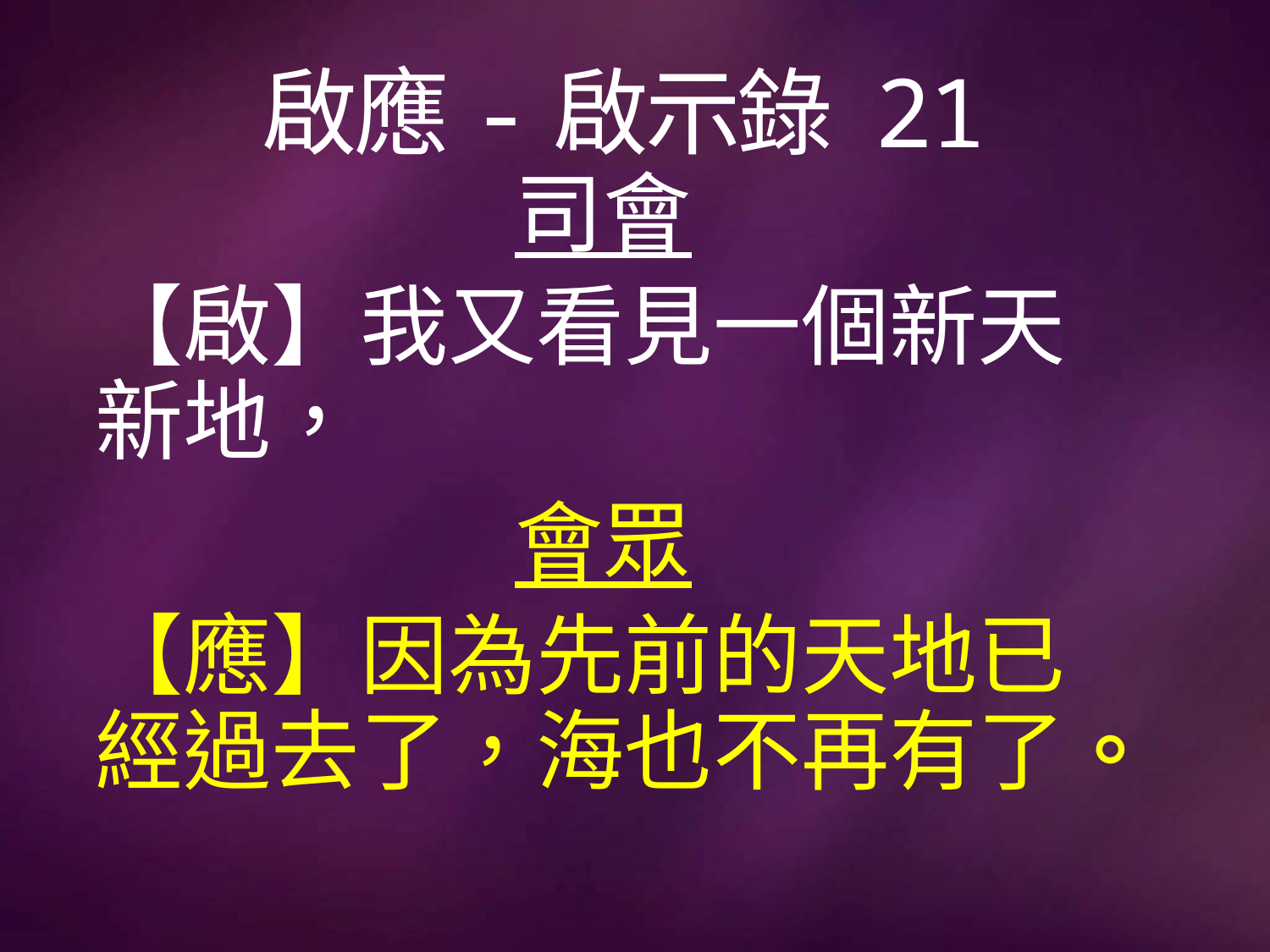

# 啟應-啟示錄 21
司會
【啟】我又看見一個新天新地，

會眾
【應】因為先前的天地已經過去了，海也不再有了。